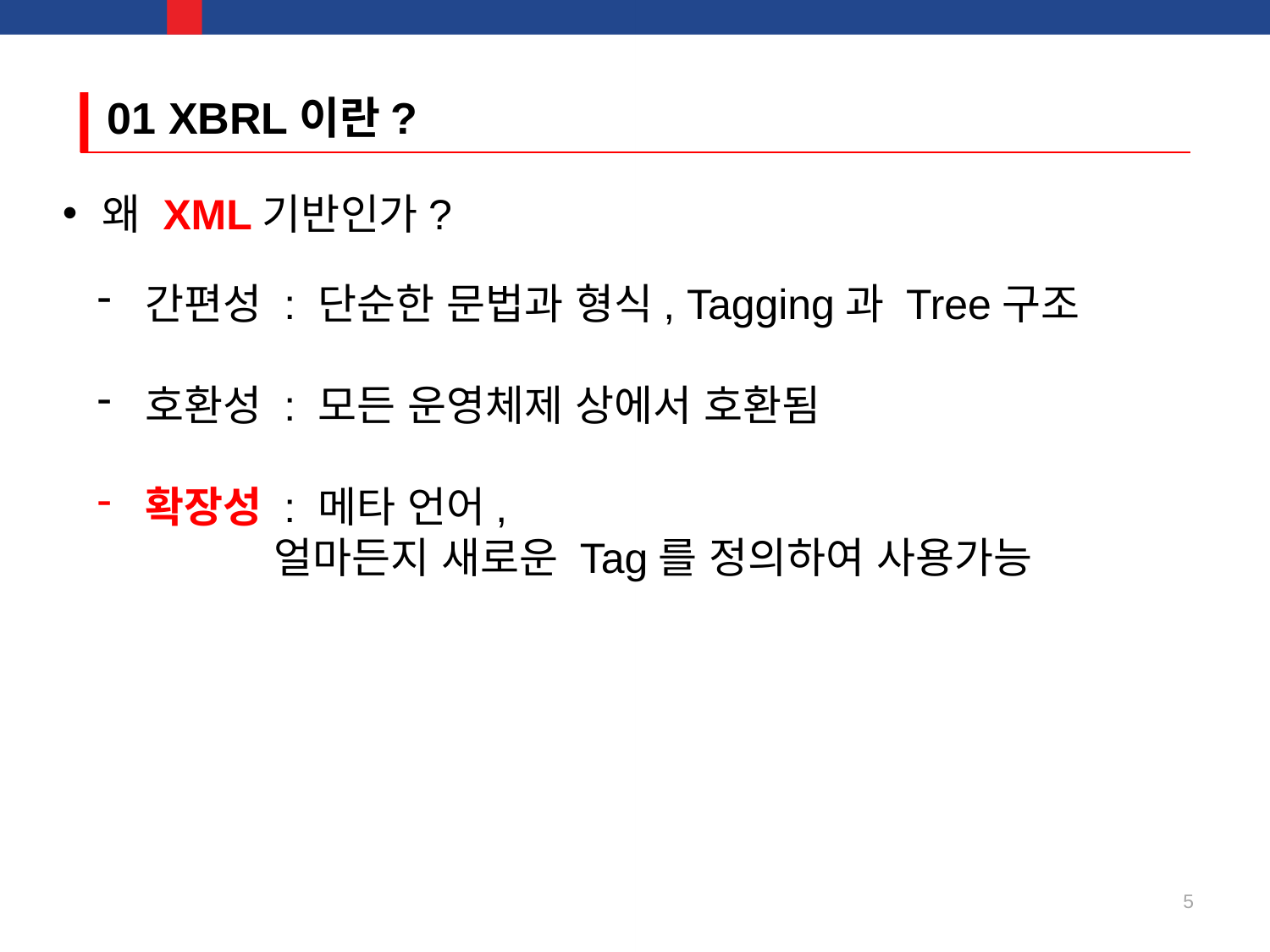

# 01 XBRL이란?
왜 XML기반인가?
간편성 : 단순한 문법과 형식, Tagging과 Tree구조

호환성 : 모든 운영체제 상에서 호환됨

확장성 : 메타 언어,
              얼마든지 새로운 Tag를 정의하여 사용가능
5